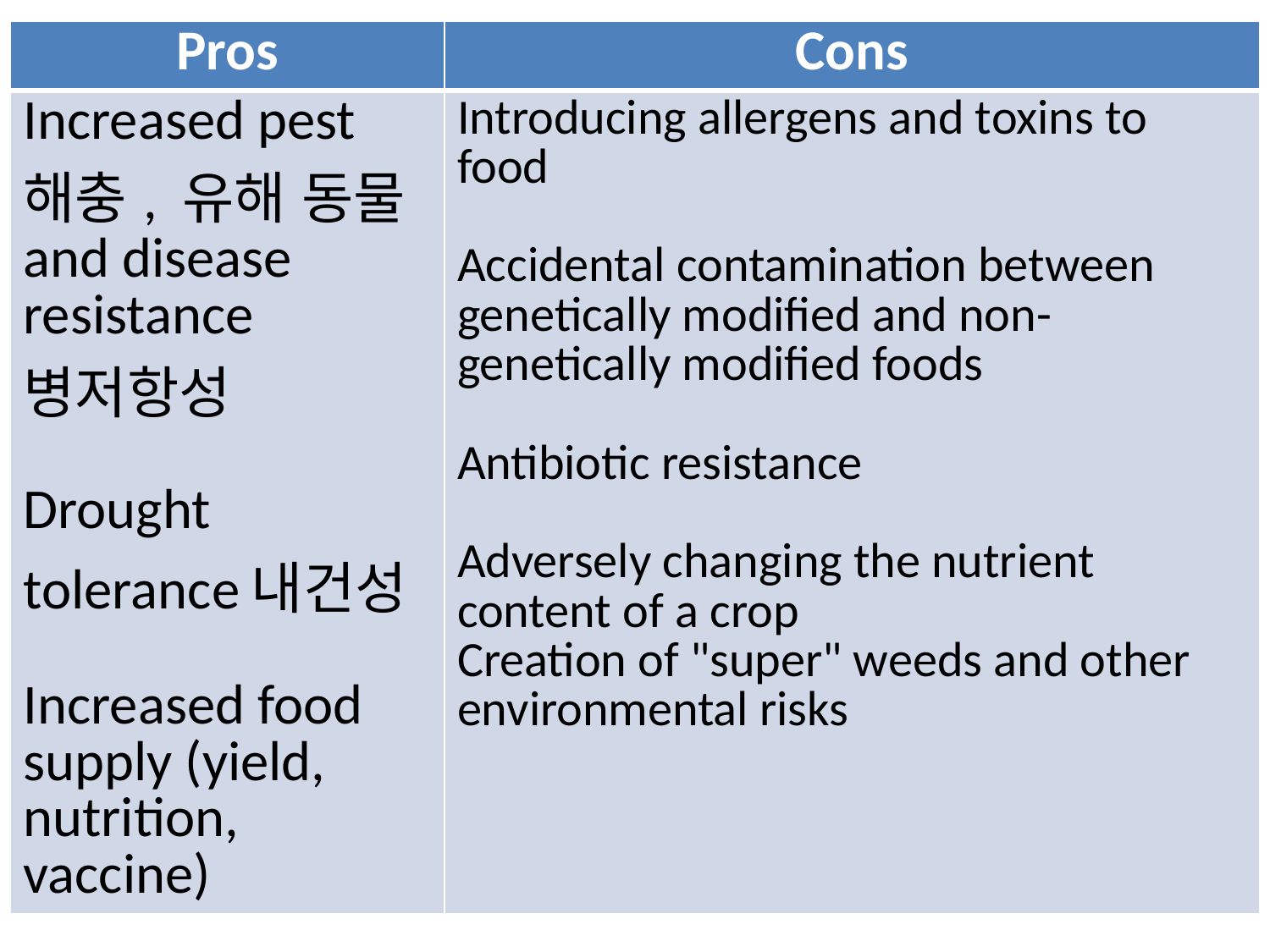

| Pros | Cons |
| --- | --- |
| Increased pest 해충, 유해 동물 and disease resistance병저항성 Drought tolerance내건성 Increased food supply (yield, nutrition, vaccine) | Introducing allergens and toxins to food Accidental contamination between genetically modified and non-genetically modified foods Antibiotic resistance Adversely changing the nutrient content of a crop Creation of "super" weeds and other environmental risks |